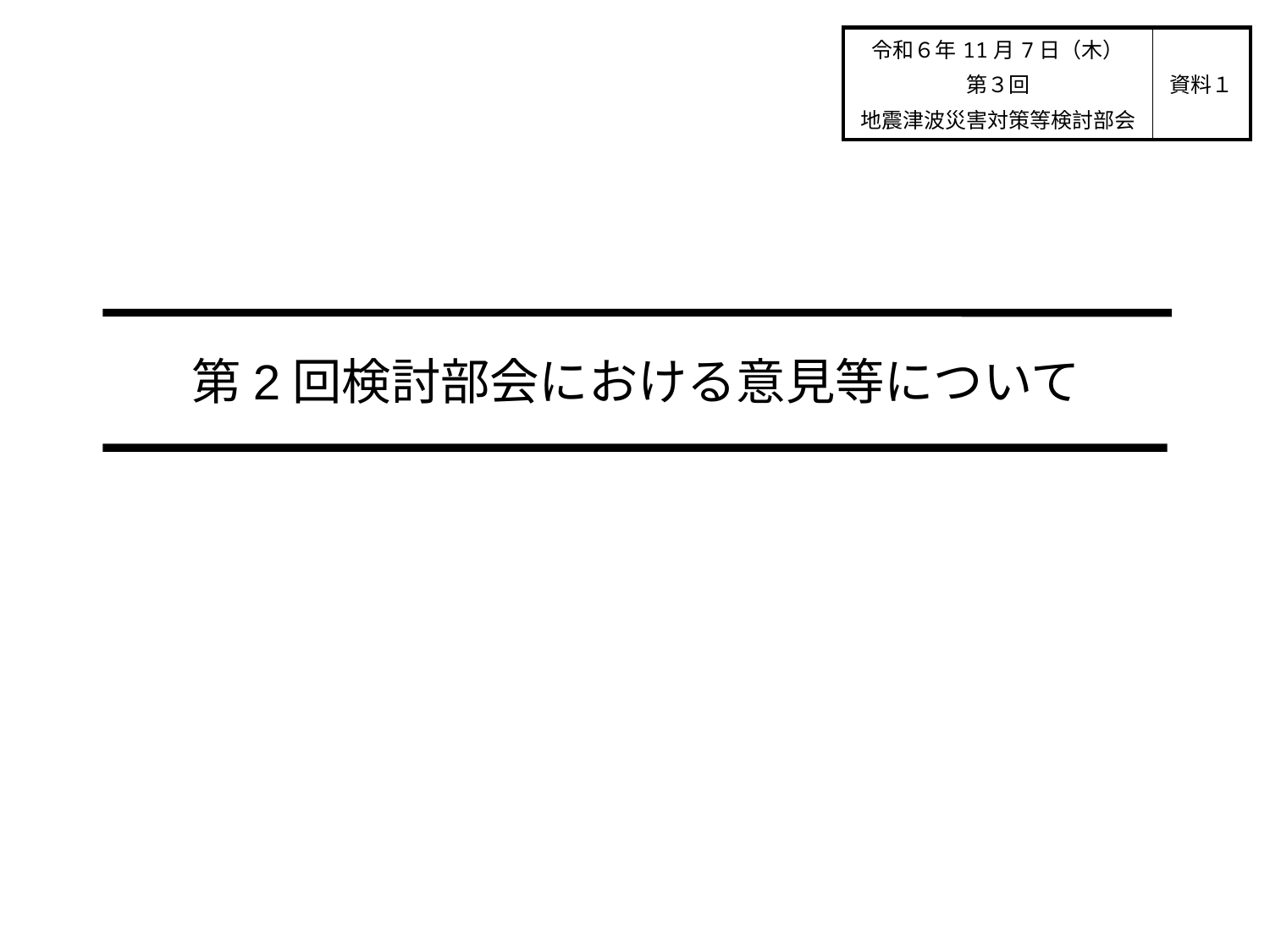

| 令和６年11月7日（木） 第３回 地震津波災害対策等検討部会 | 資料１ |
| --- | --- |

第2回検討部会における意見等について